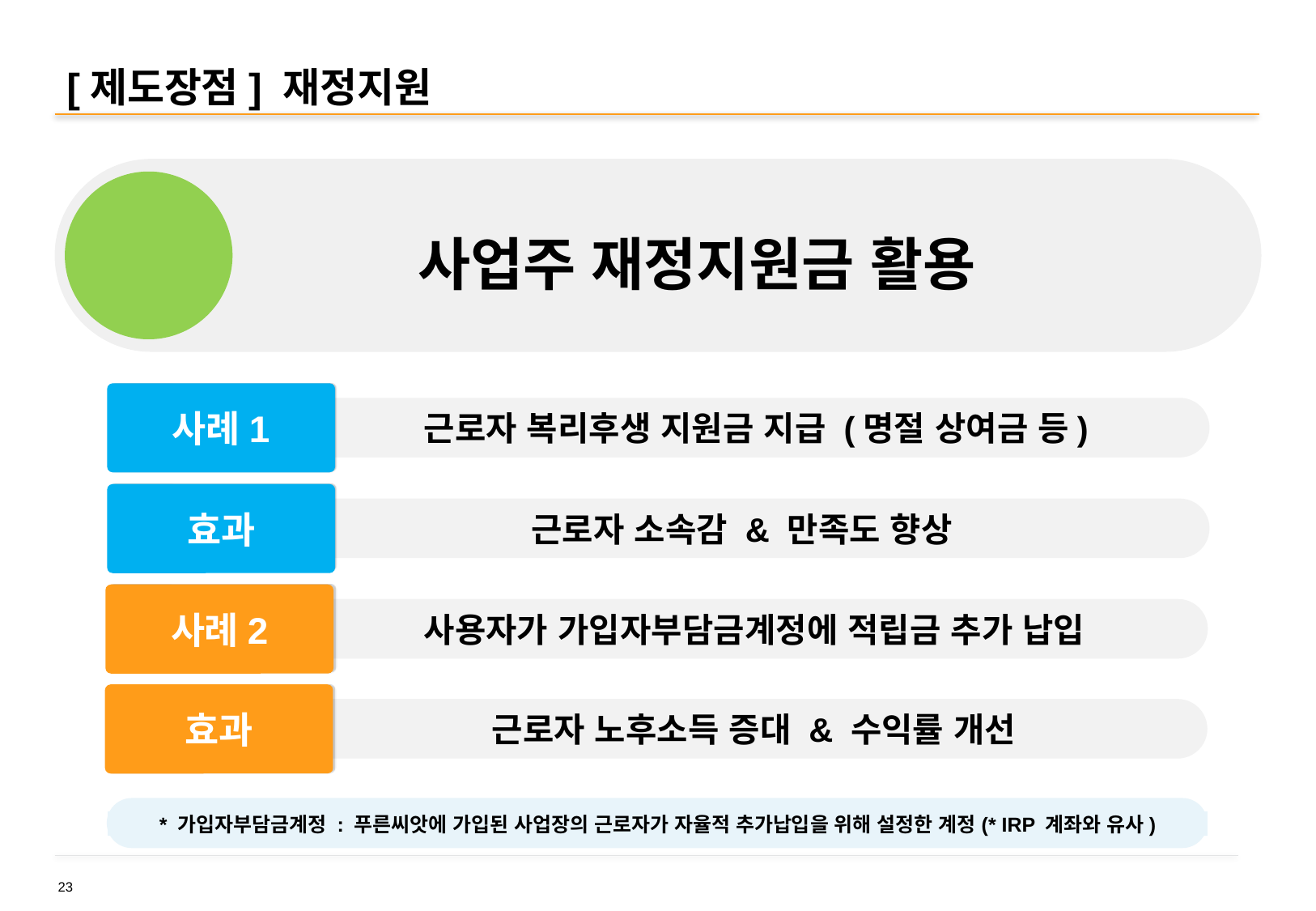

# [제도장점] 재정지원
    사업주 재정지원금 활용
사례
사례1
근로자 복리후생 지원금 지급 (명절 상여금 등)
효과
근로자 소속감 & 만족도 향상
사례2
사용자가 가입자부담금계정에 적립금 추가 납입
효과
근로자 노후소득 증대 & 수익률 개선

* 가입자부담금계정 : 푸른씨앗에 가입된 사업장의 근로자가 자율적 추가납입을 위해 설정한 계정(* IRP 계좌와 유사)